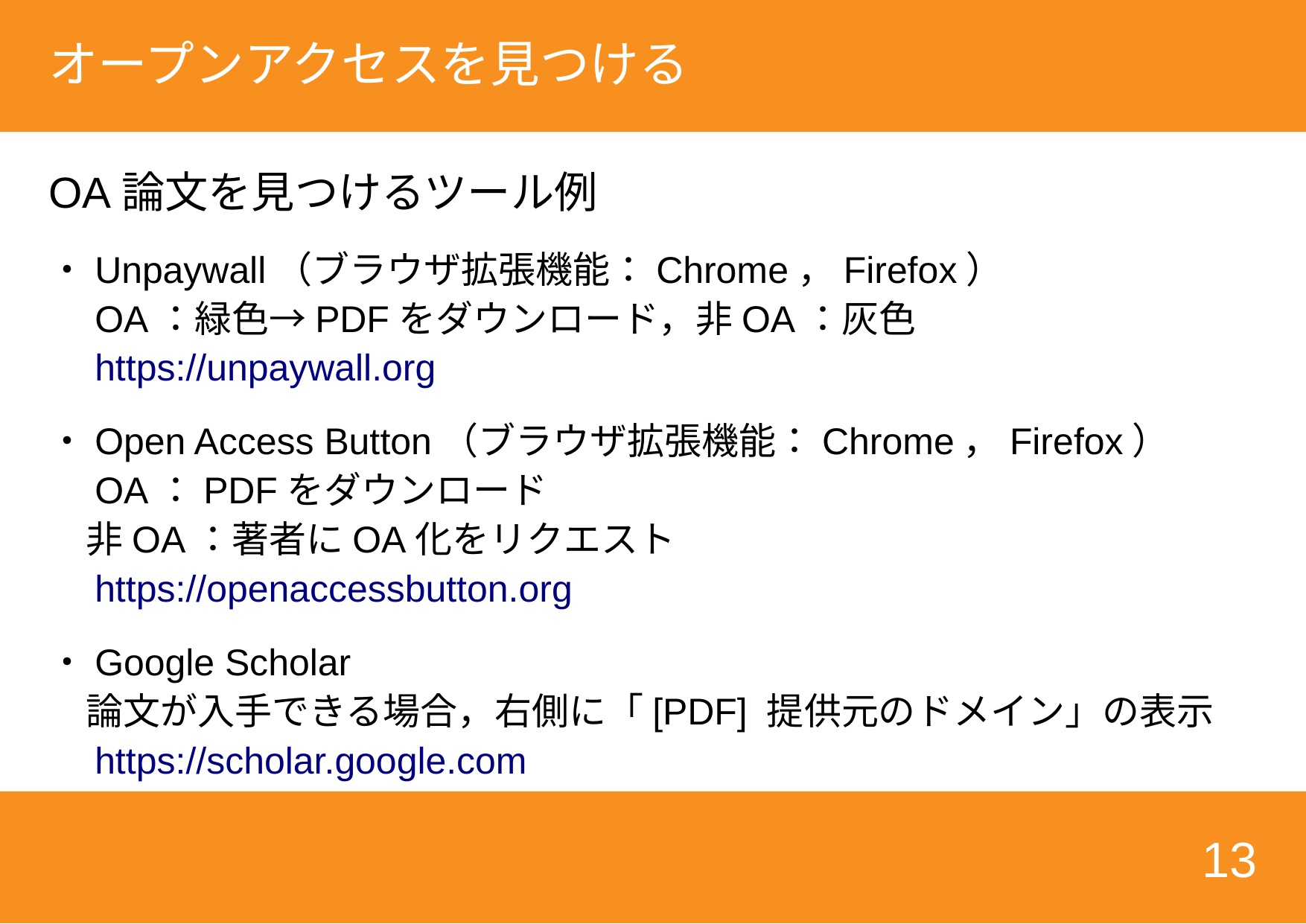

# オープンアクセスを見つける
OA論文を見つけるツール例

・Unpaywall（ブラウザ拡張機能：Chrome，Firefox）
　OA：緑色→PDFをダウンロード，非OA：灰色
　https://unpaywall.org

・Open Access Button（ブラウザ拡張機能：Chrome，Firefox）
　OA：PDFをダウンロード
　非OA：著者にOA化をリクエスト
　https://openaccessbutton.org

・Google Scholar
　論文が入手できる場合，右側に「[PDF] 提供元のドメイン」の表示
　https://scholar.google.com
13